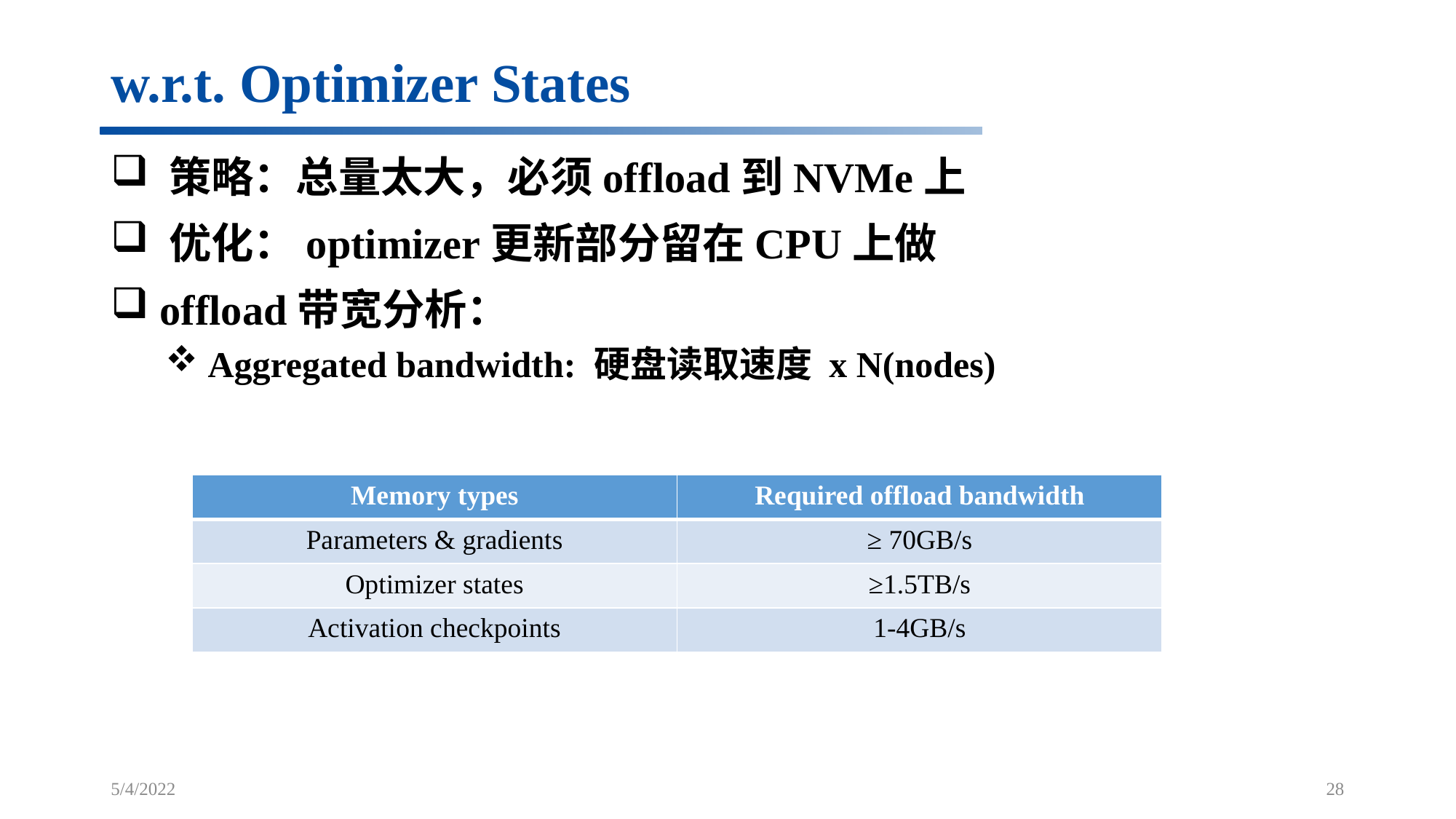

# w.r.t. Optimizer States
 策略：总量太大，必须offload到NVMe上
 优化：optimizer更新部分留在CPU上做
 offload带宽分析：
 Aggregated bandwidth: 硬盘读取速度 x N(nodes)
| Memory types | Required offload bandwidth |
| --- | --- |
| Parameters & gradients | ≥ 70GB/s |
| Optimizer states | ≥1.5TB/s |
| Activation checkpoints | 1-4GB/s |
5/4/2022